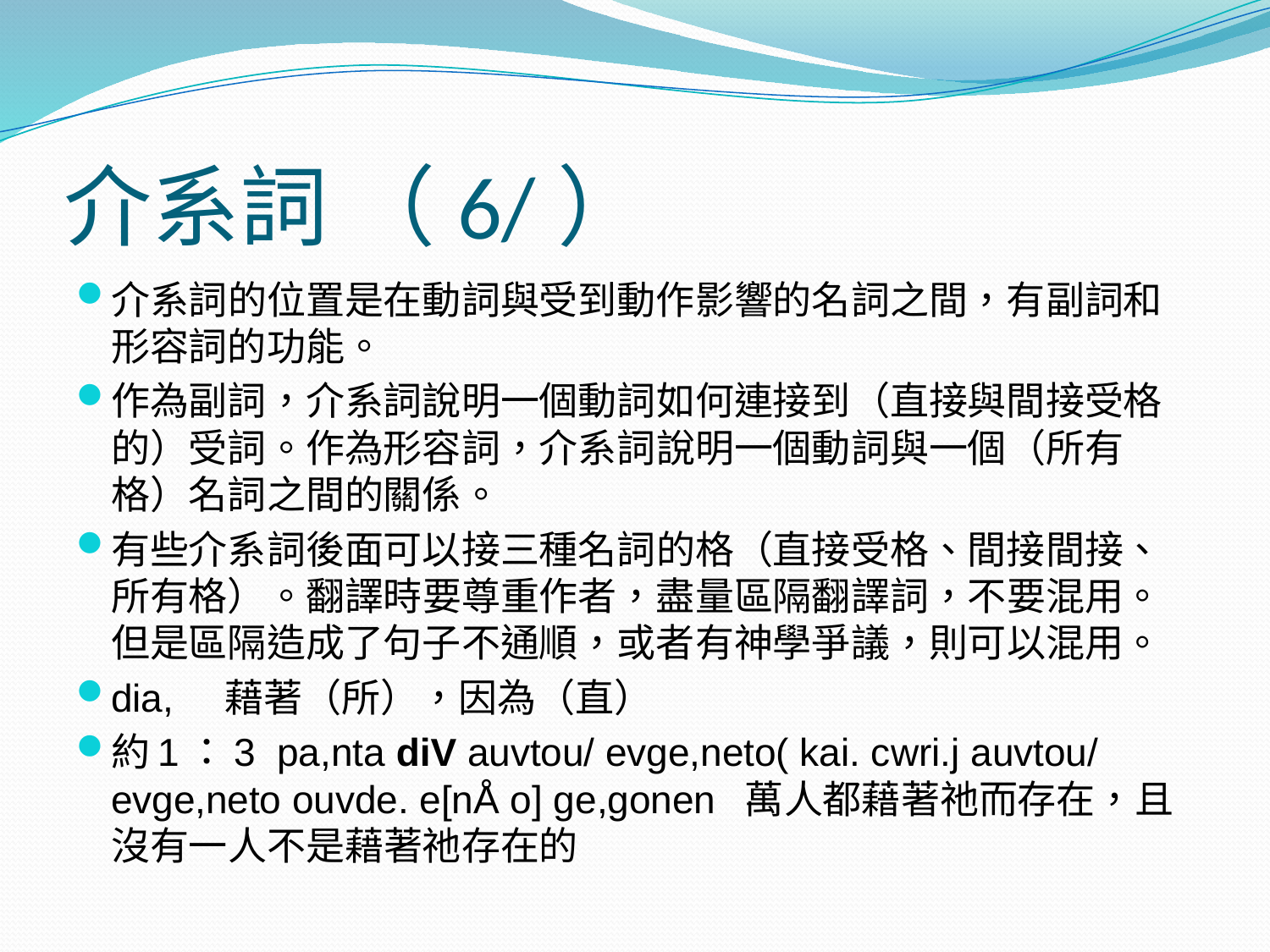

# 介系詞 （6/）
介系詞的位置是在動詞與受到動作影響的名詞之間，有副詞和形容詞的功能。
作為副詞，介系詞說明一個動詞如何連接到（直接與間接受格的）受詞。作為形容詞，介系詞說明一個動詞與一個（所有格）名詞之間的關係。
有些介系詞後面可以接三種名詞的格（直接受格、間接間接、所有格）。翻譯時要尊重作者，盡量區隔翻譯詞，不要混用。但是區隔造成了句子不通順，或者有神學爭議，則可以混用。
dia,    藉著（所），因為（直）
約1：3  pa,nta diV auvtou/ evge,neto( kai. cwri.j auvtou/ evge,neto ouvde. e[nÅ o] ge,gonen  萬人都藉著祂而存在，且沒有一人不是藉著祂存在的